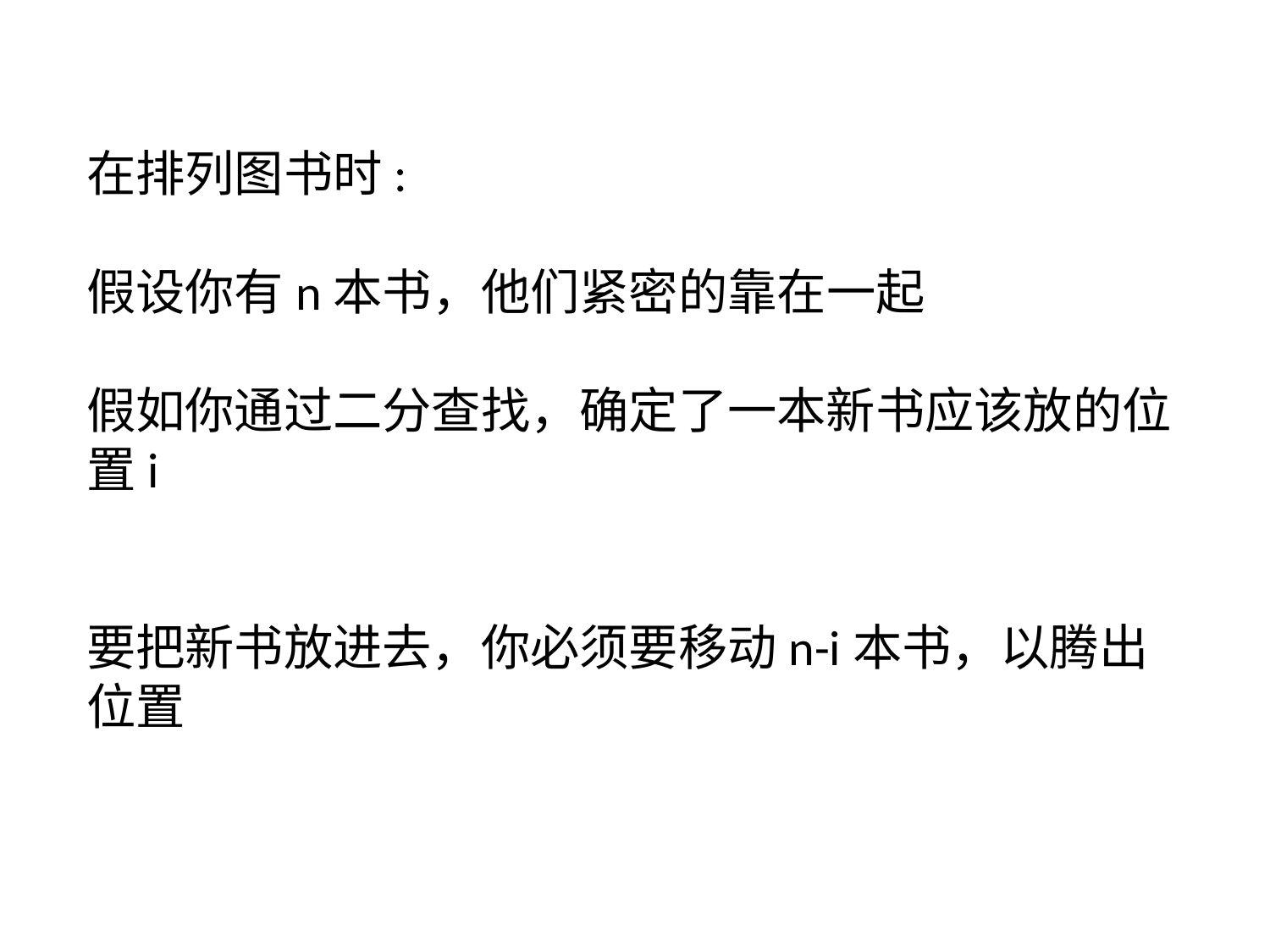

在排列图书时:

假设你有n本书，他们紧密的靠在一起

假如你通过二分查找，确定了一本新书应该放的位置i

要把新书放进去，你必须要移动n-i本书，以腾出位置